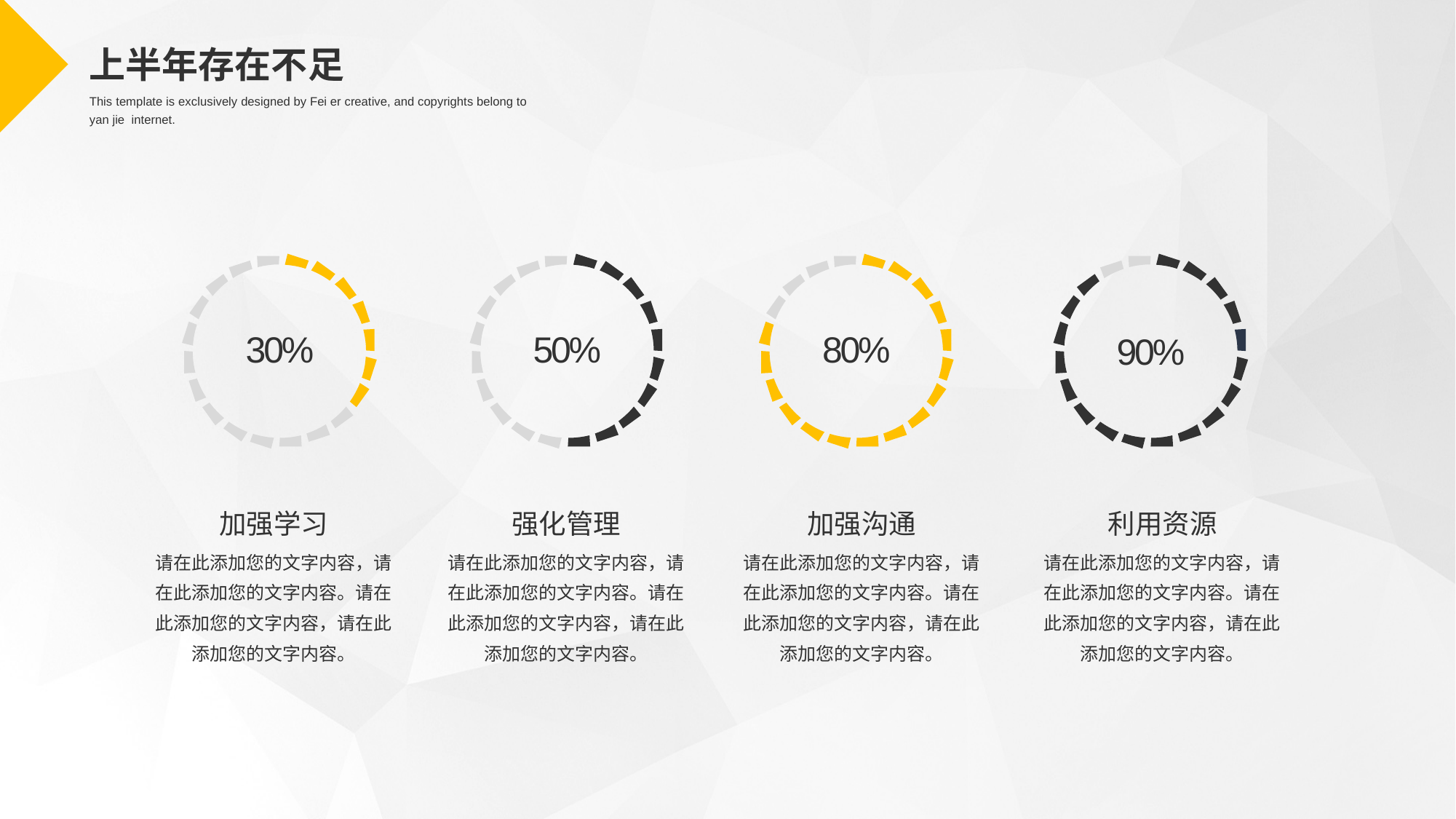

上半年存在不足
This template is exclusively designed by Fei er creative, and copyrights belong to yan jie  internet.

50%

90%

30%

80%

加强学习
请在此添加您的文字内容，请在此添加您的文字内容。请在此添加您的文字内容，请在此添加您的文字内容。
强化管理
请在此添加您的文字内容，请在此添加您的文字内容。请在此添加您的文字内容，请在此添加您的文字内容。
利用资源
请在此添加您的文字内容，请在此添加您的文字内容。请在此添加您的文字内容，请在此添加您的文字内容。
加强沟通
请在此添加您的文字内容，请在此添加您的文字内容。请在此添加您的文字内容，请在此添加您的文字内容。